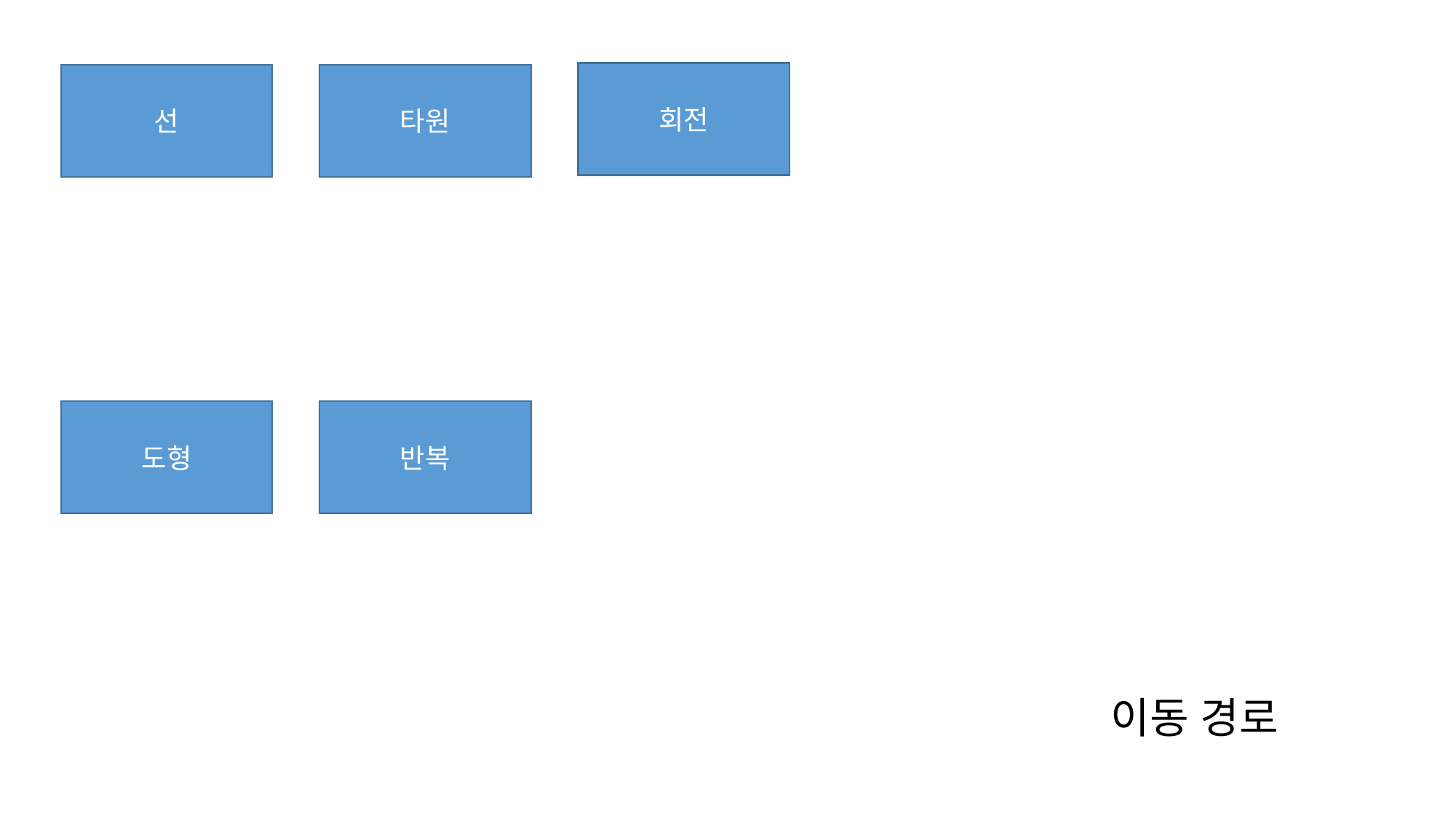

회전
선
타원
도형
반복
이동 경로